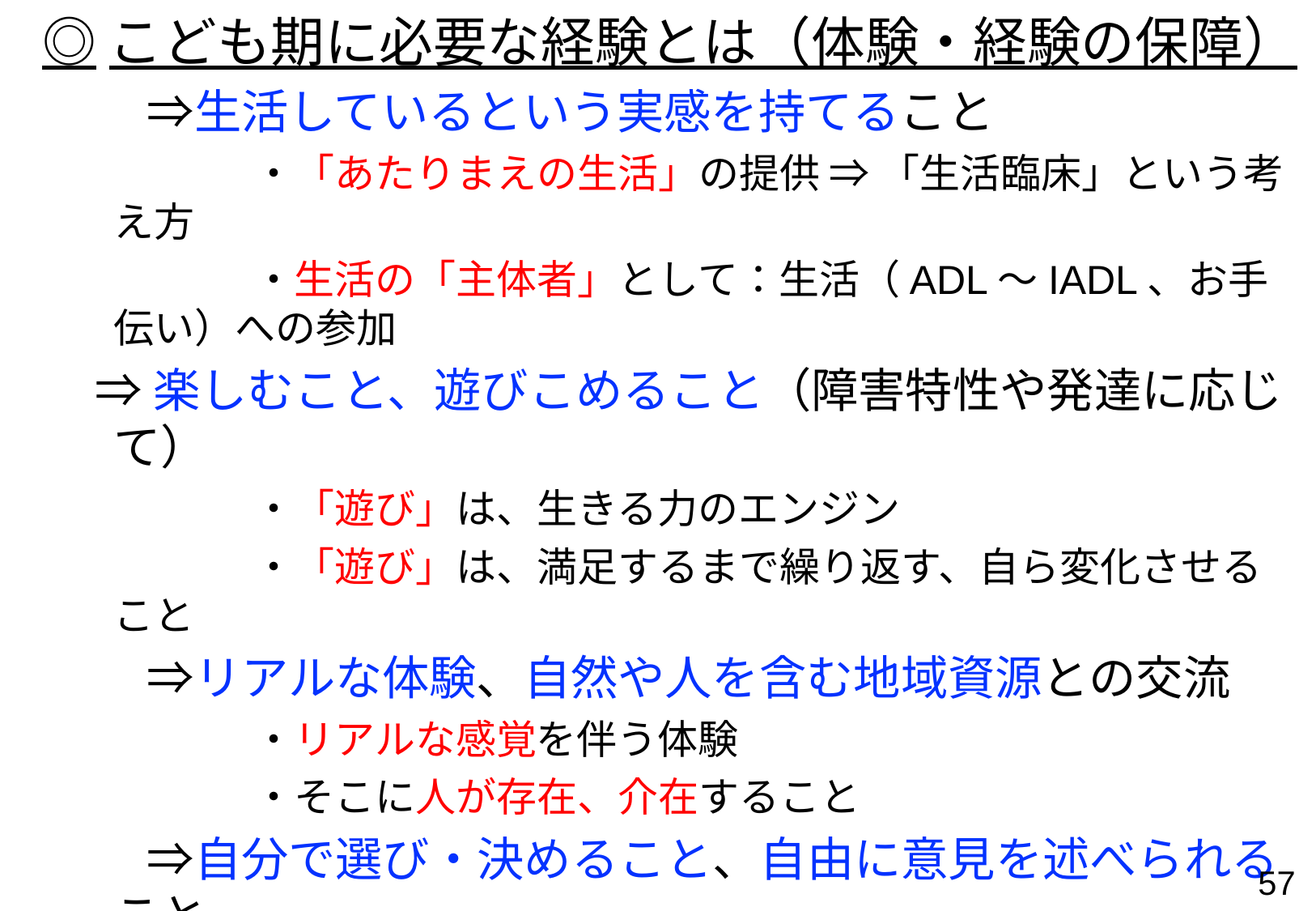

◎こども期に必要な経験とは（体験・経験の保障）
　 　⇒生活しているという実感を持てること
　　　　　 ・「あたりまえの生活」の提供 ⇒ 「生活臨床」という考え方
　　　　　 ・生活の「主体者」として：生活（ADL〜IADL、お手伝い）への参加
     ⇒楽しむこと、遊びこめること（障害特性や発達に応じて）
　　　　　 ・「遊び」は、生きる力のエンジン
　　　　　 ・「遊び」は、満足するまで繰り返す、自ら変化させること
　　 ⇒リアルな体験、自然や人を含む地域資源との交流
　　　　 　・リアルな感覚を伴う体験
　　　　　 ・そこに人が存在、介在すること
　 　⇒自分で選び・決めること、自由に意見を述べられること
　　　　　 ・自分に関係する情報を適切に得られること（説明すること）
　　　　　 ・自分の意見が大切にされる経験
　　　　　　　＝ 支援利用計画や個別支援計画への参画ができているか
57